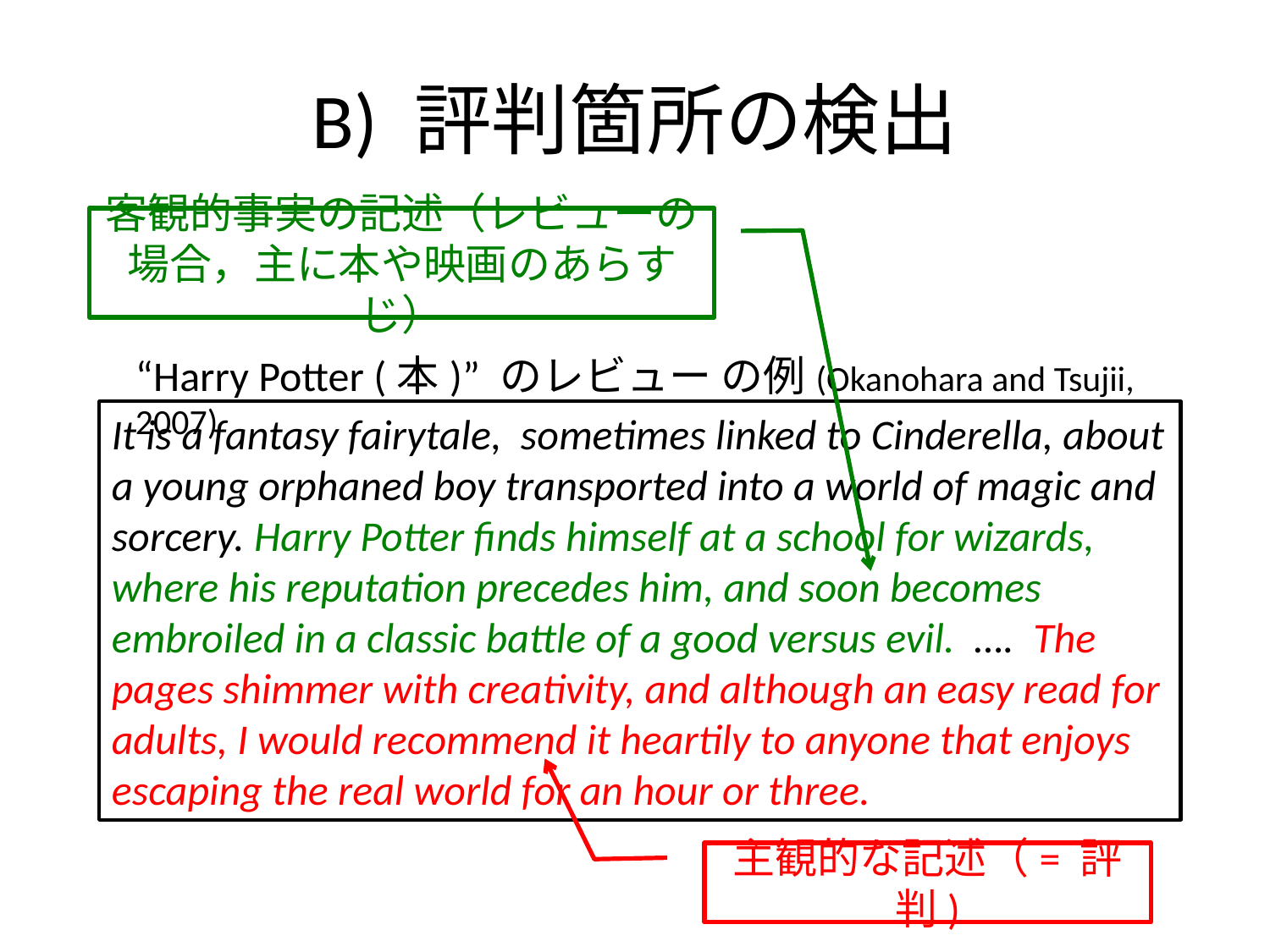

# B) 評判箇所の検出
客観的事実の記述（レビューの場合，主に本や映画のあらすじ）
“Harry Potter (本)” のレビュー の例(Okanohara and Tsujii, 2007)
It is a fantasy fairytale,  sometimes linked to Cinderella, about a young orphaned boy transported into a world of magic and sorcery. Harry Potter finds himself at a school for wizards, where his reputation precedes him, and soon becomes embroiled in a classic battle of a good versus evil.  ….  The pages shimmer with creativity, and although an easy read for adults, I would recommend it heartily to anyone that enjoys escaping the real world for an hour or three.
主観的な記述（= 評判)